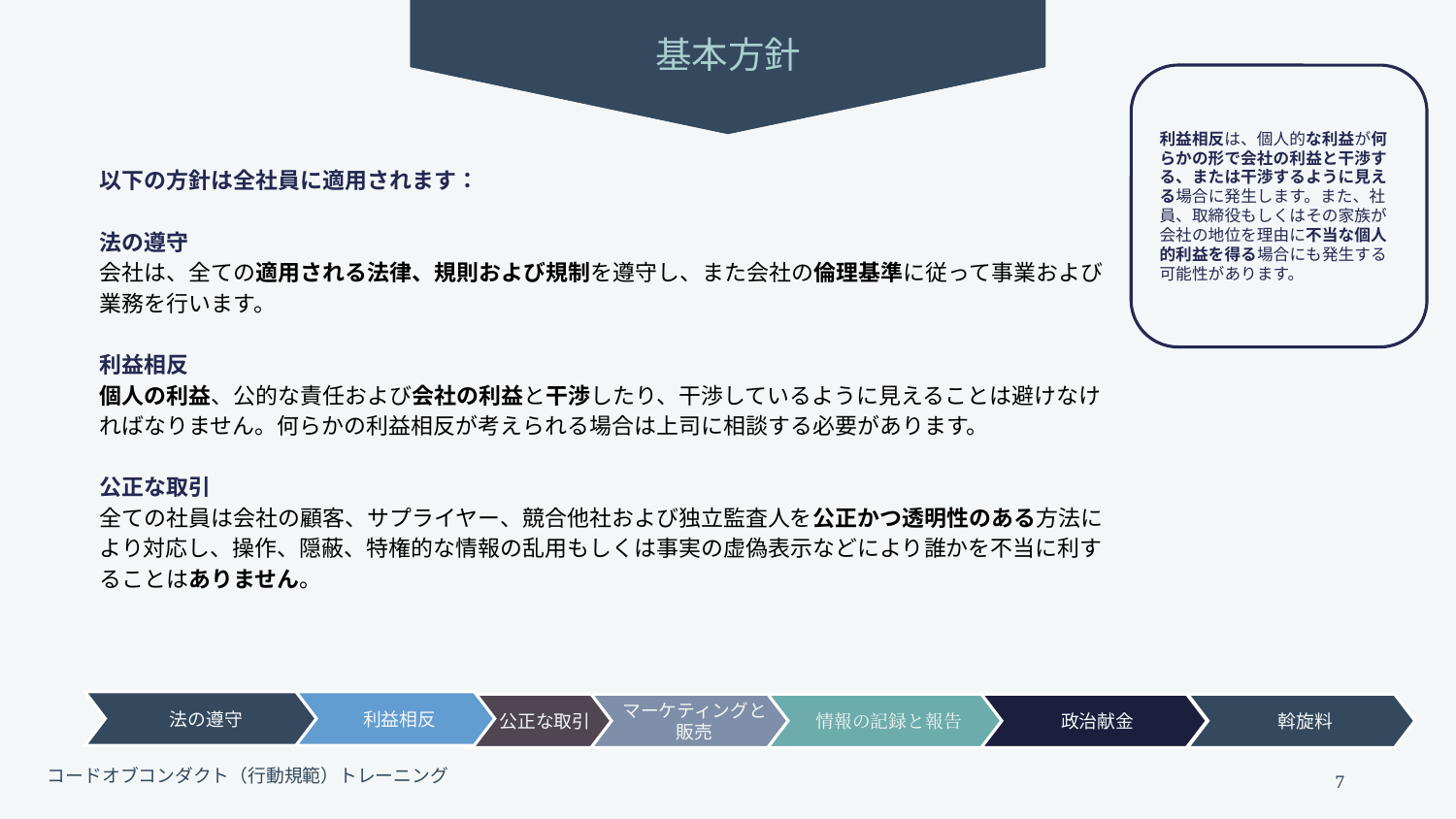

基本方針
利益相反は、個人的な利益が何らかの形で会社の利益と干渉する、または干渉するように見える場合に発生します。また、社員、取締役もしくはその家族が会社の地位を理由に不当な個人的利益を得る場合にも発生する可能性があります。
以下の方針は全社員に適用されます：

法の遵守
会社は、全ての適用される法律、規則および規制を遵守し、また会社の倫理基準に従って事業および業務を行います。

利益相反
個人の利益、公的な責任および会社の利益と干渉したり、干渉しているように見えることは避けなければなりません。何らかの利益相反が考えられる場合は上司に相談する必要があります。

公正な取引
全ての社員は会社の顧客、サプライヤー、競合他社および独立監査人を公正かつ透明性のある方法により対応し、操作、隠蔽、特権的な情報の乱用もしくは事実の虚偽表示などにより誰かを不当に利することはありません。
法の遵守
利益相反
マーケティングと販売
情報の記録と報告
政治献金
斡旋料
公正な取引
7